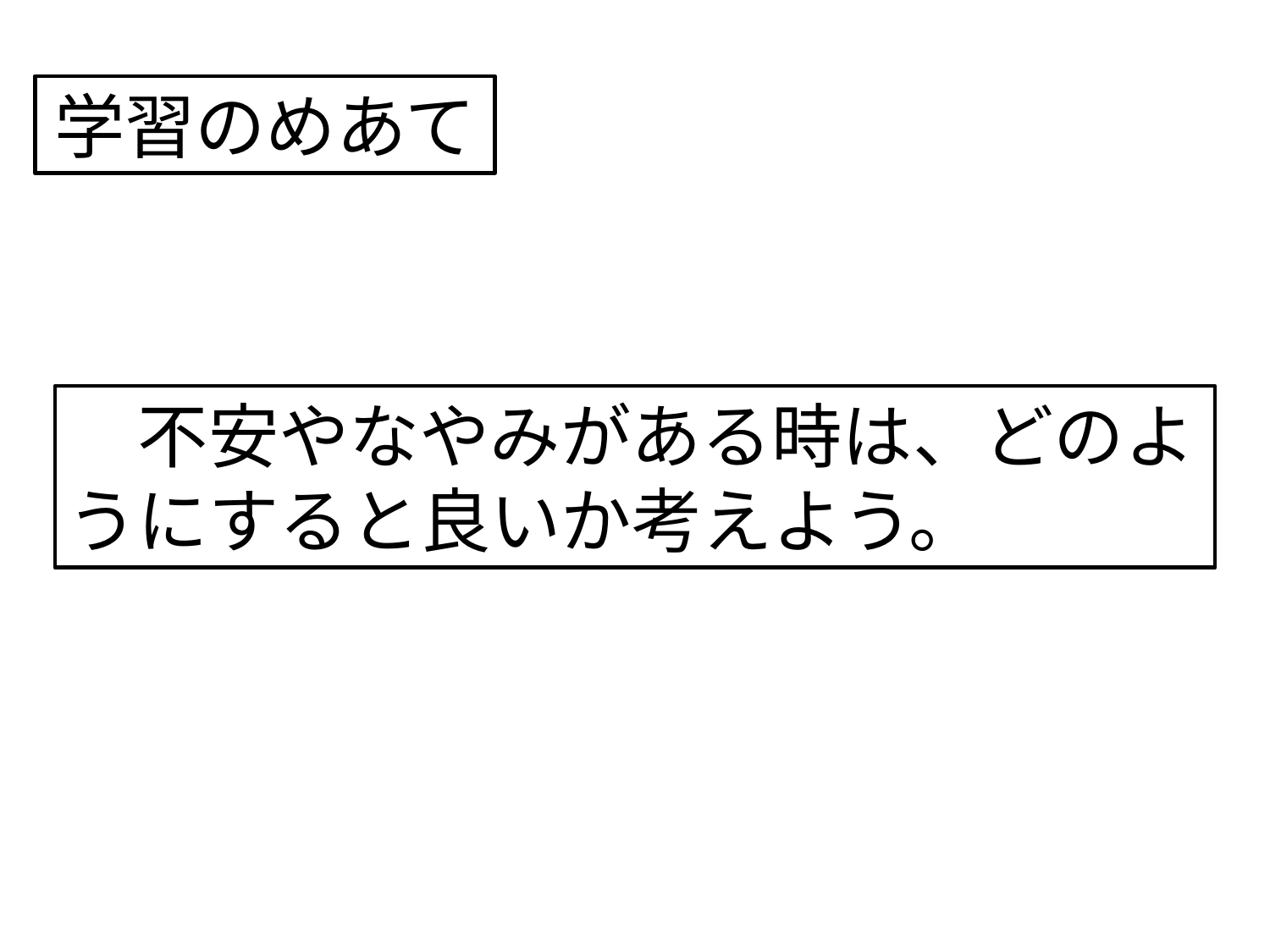

学習のめあて
　不安やなやみがある時は、どのようにすると良いか考えよう。